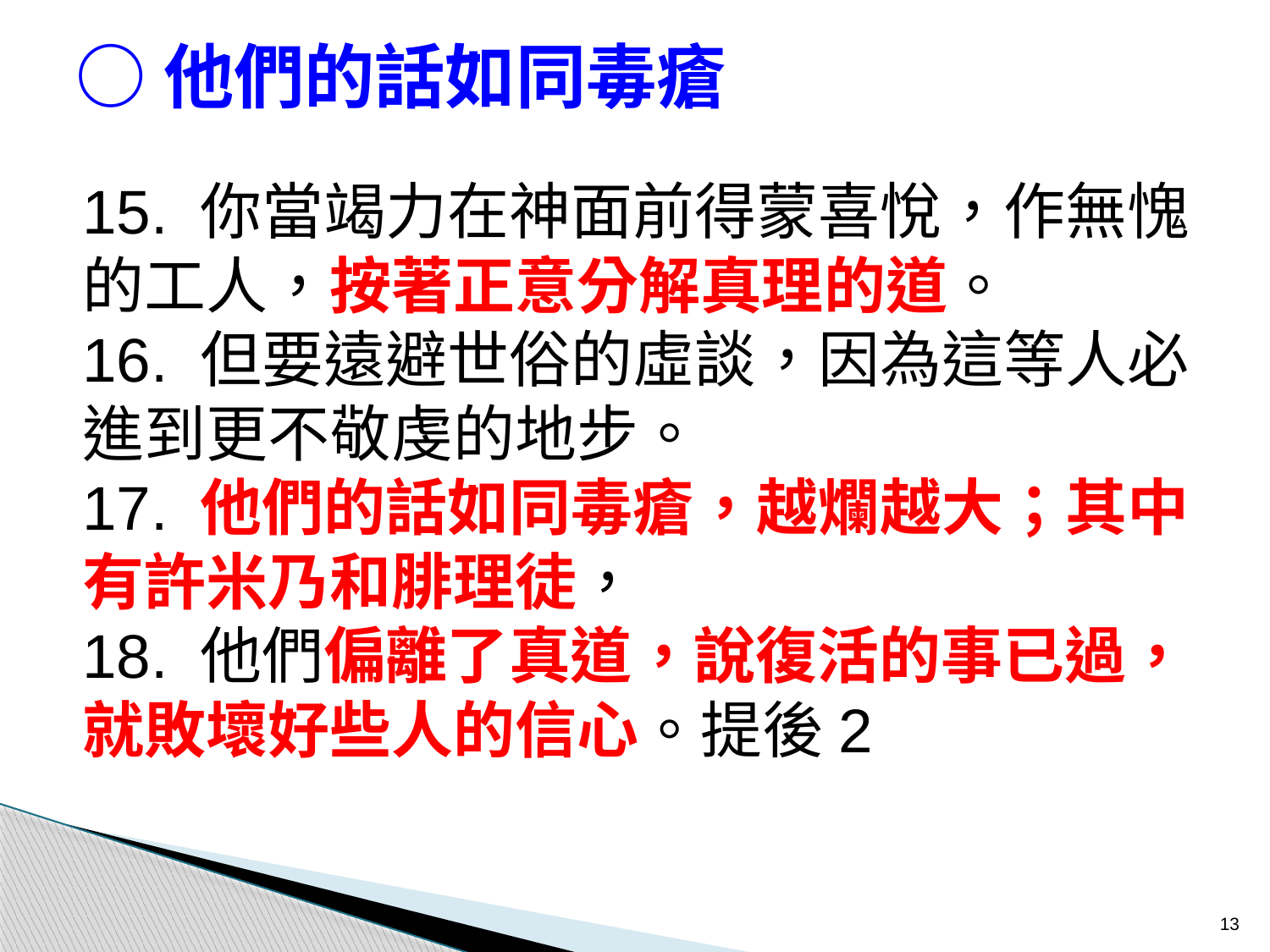

○他們的話如同毒瘡
15. 你當竭力在神面前得蒙喜悅，作無愧的工人，按著正意分解真理的道。
16. 但要遠避世俗的虛談，因為這等人必進到更不敬虔的地步。
17. 他們的話如同毒瘡，越爛越大；其中有許米乃和腓理徒，
18. 他們偏離了真道，說復活的事已過，就敗壞好些人的信心。提後2
13